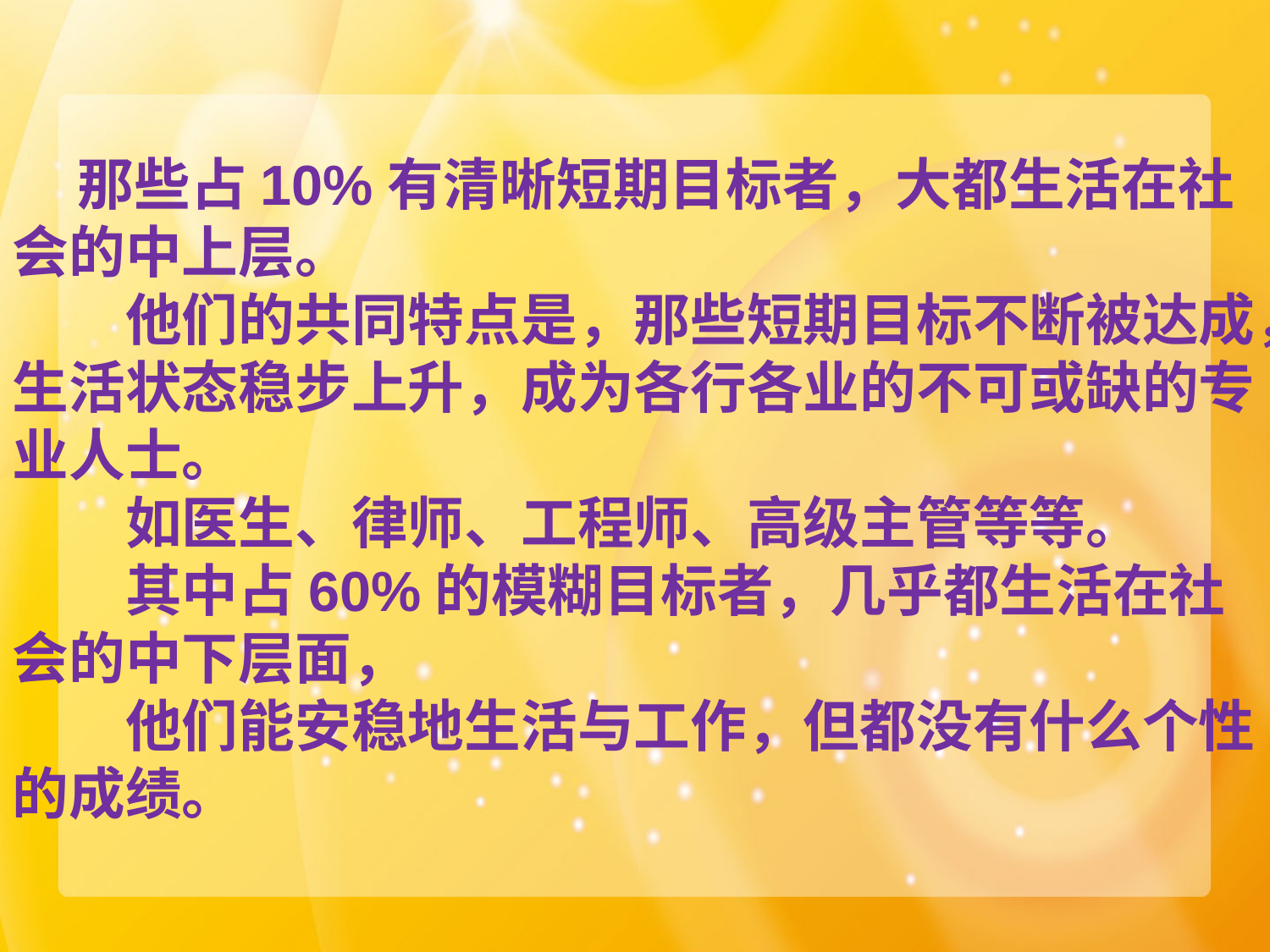

那些占10%有清晰短期目标者，大都生活在社会的中上层。
　　他们的共同特点是，那些短期目标不断被达成，生活状态稳步上升，成为各行各业的不可或缺的专业人士。
　　如医生、律师、工程师、高级主管等等。
　　其中占60%的模糊目标者，几乎都生活在社会的中下层面，
　　他们能安稳地生活与工作，但都没有什么个性的成绩。